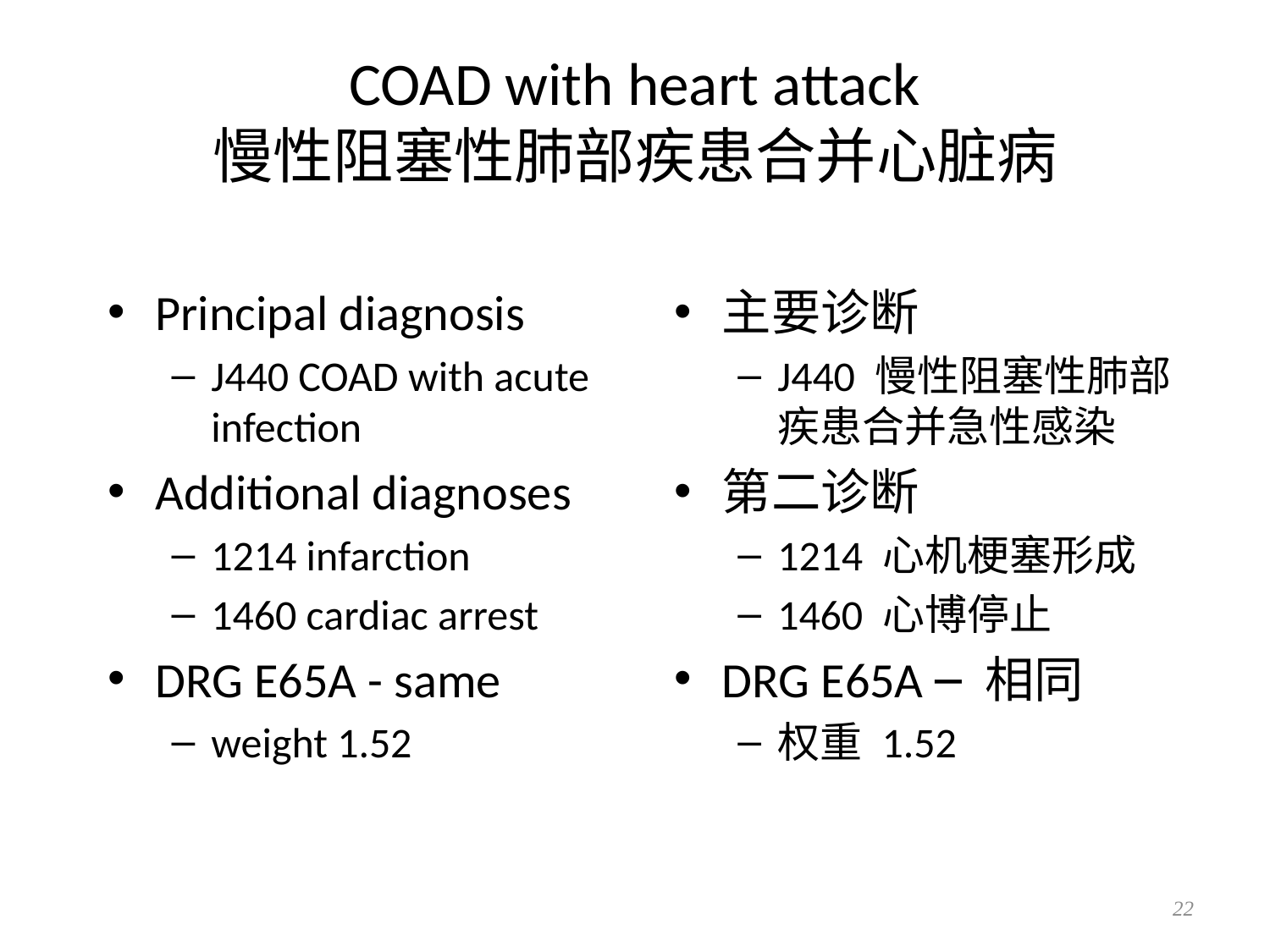

# COAD with heart attack 慢性阻塞性肺部疾患合并心脏病
Principal diagnosis
J440 COAD with acute infection
Additional diagnoses
1214 infarction
1460 cardiac arrest
DRG E65A - same
weight 1.52
主要诊断
J440 慢性阻塞性肺部疾患合并急性感染
第二诊断
1214 心机梗塞形成
1460 心博停止
DRG E65A – 相同
权重 1.52
22